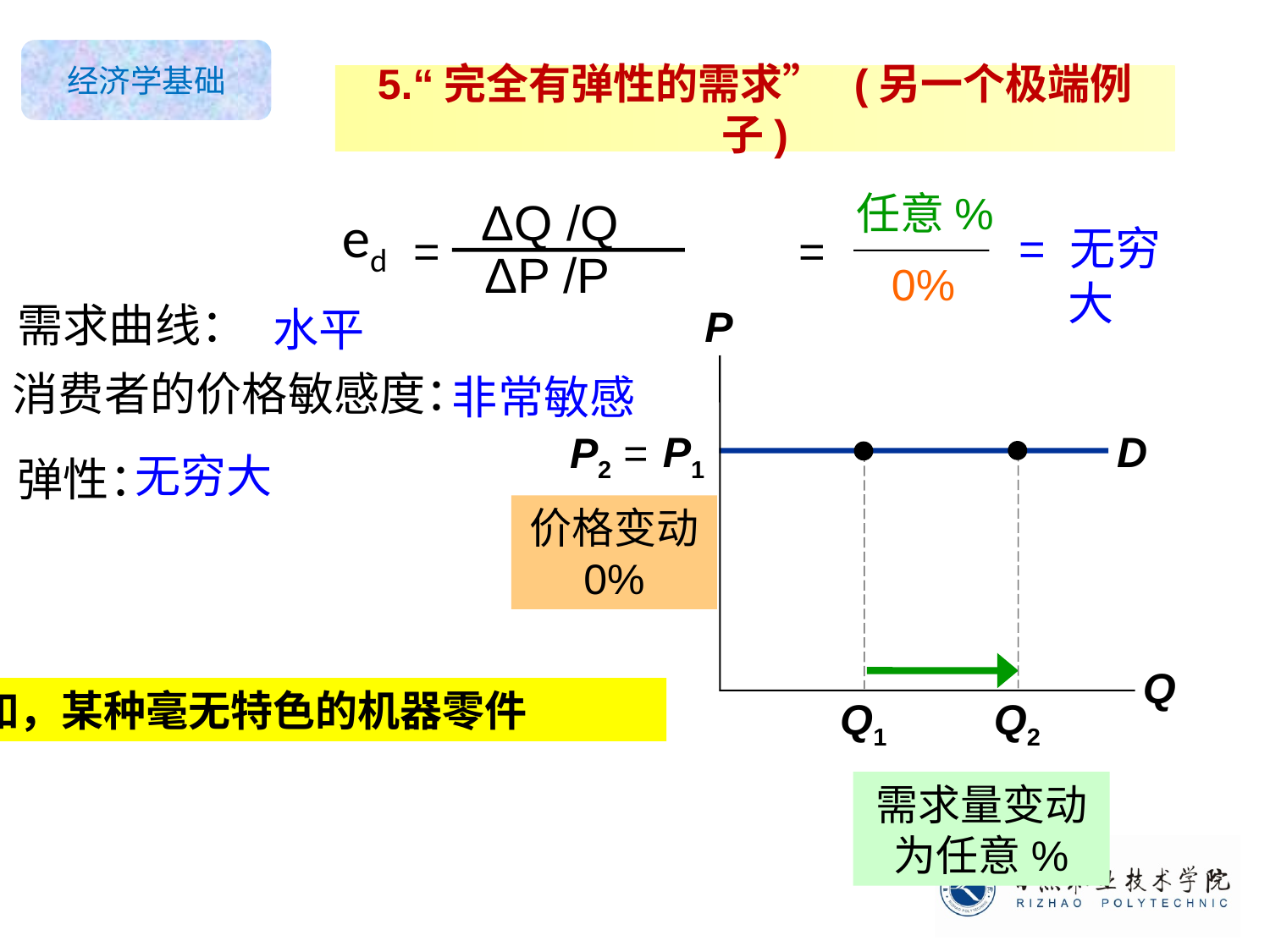

0
5.“完全有弹性的需求”  (另一个极端例子)
任意%
ΔQ /Q

=
=

ed
= 无穷大
 ΔP /P

0%
需求曲线：
水平
P

Q
消费者的价格敏感度：
非常敏感
D

P1
P2 =
无穷大

Q2

Q1
弹性：
价格变动 0%

如，某种毫无特色的机器零件
需求量变动为任意%